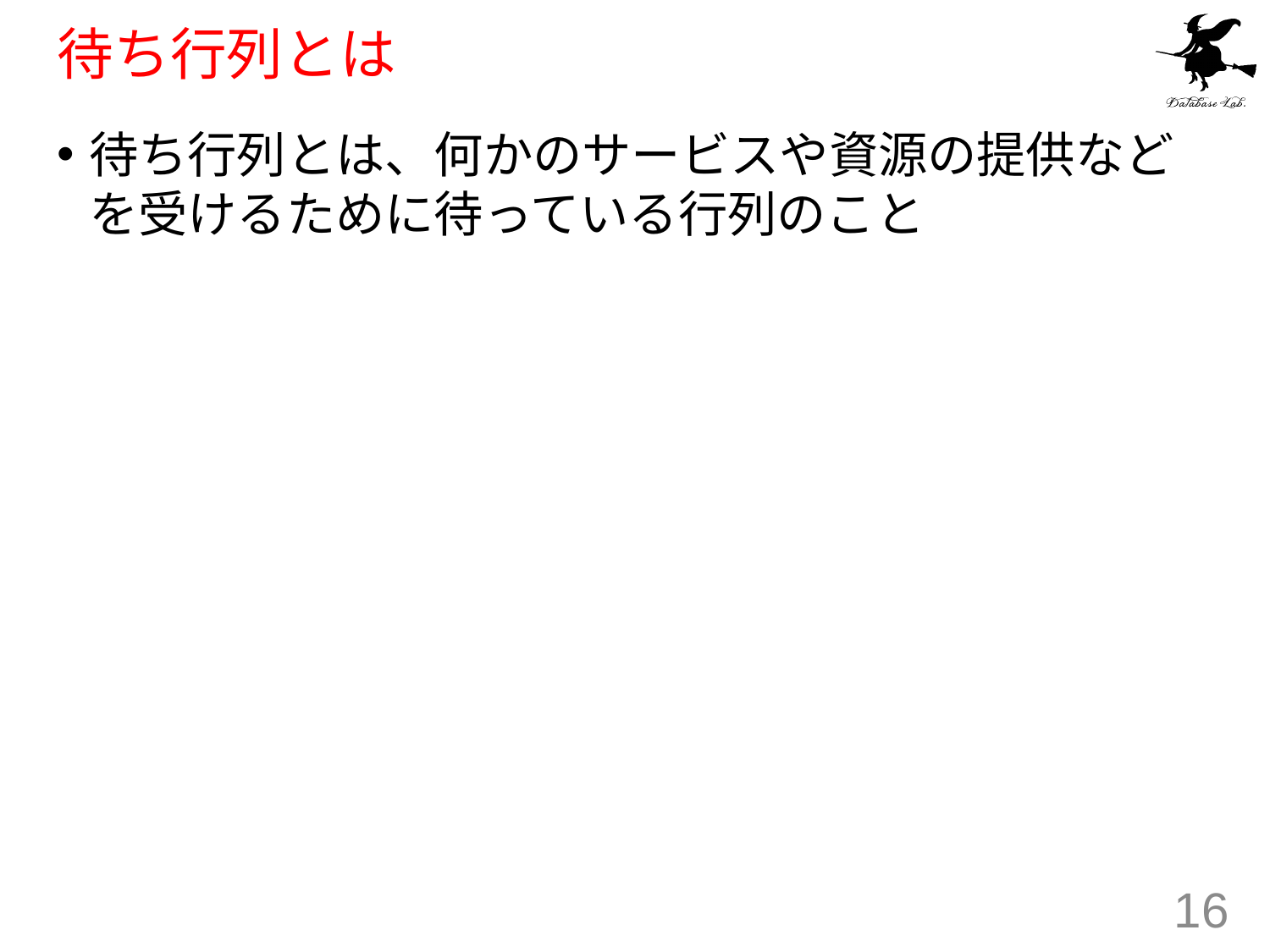

# 待ち行列とは
待ち行列とは、何かのサービスや資源の提供などを受けるために待っている行列のこと
16